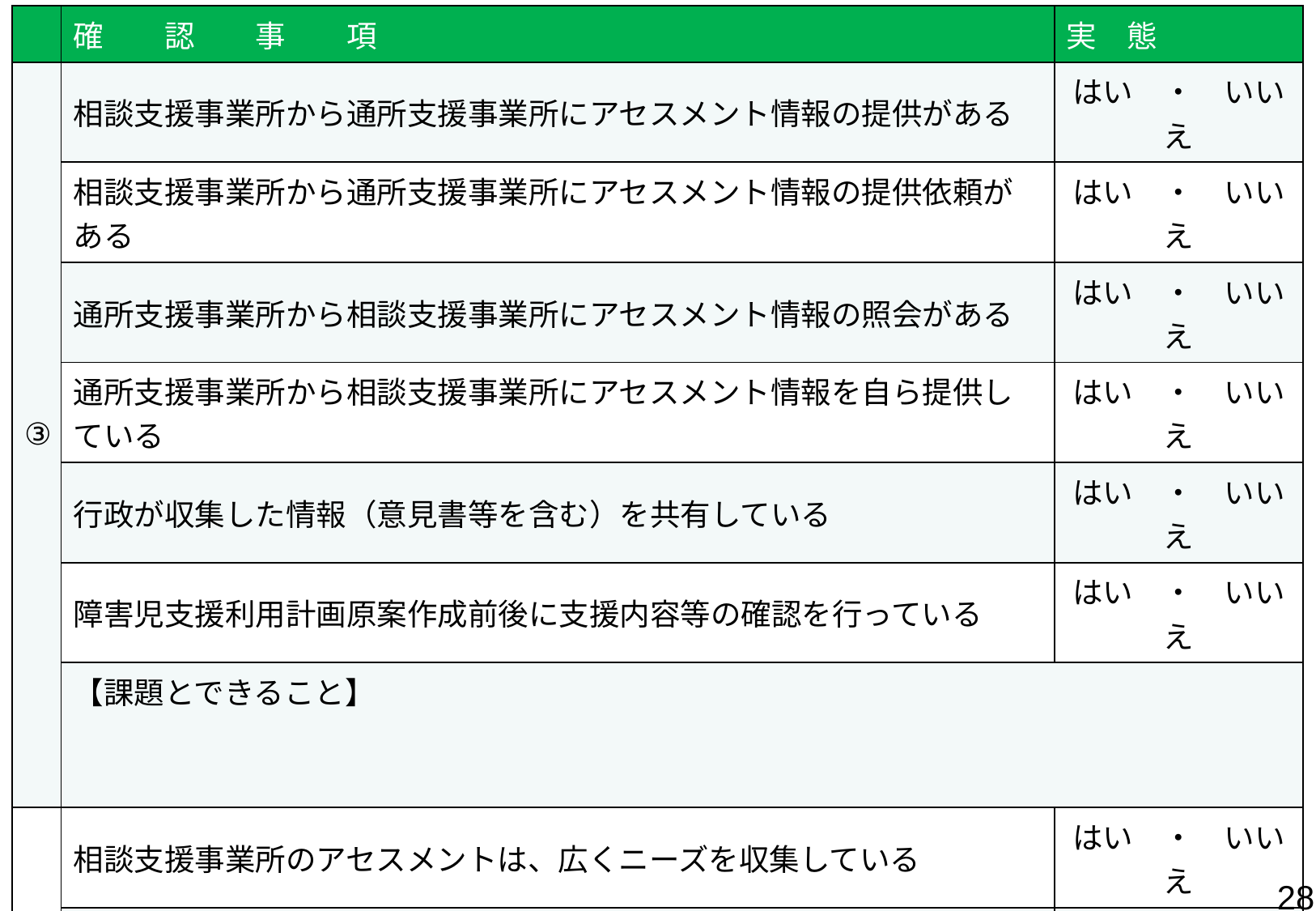

|  | 確　　認　　事　　項 | 実　態 |
| --- | --- | --- |
| ③ | 相談支援事業所から通所支援事業所にアセスメント情報の提供がある | はい　・　いいえ |
|  | 相談支援事業所から通所支援事業所にアセスメント情報の提供依頼がある | はい　・　いいえ |
|  | 通所支援事業所から相談支援事業所にアセスメント情報の照会がある | はい　・　いいえ |
|  | 通所支援事業所から相談支援事業所にアセスメント情報を自ら提供している | はい　・　いいえ |
|  | 行政が収集した情報（意見書等を含む）を共有している | はい　・　いいえ |
|  | 障害児支援利用計画原案作成前後に支援内容等の確認を行っている | はい　・　いいえ |
|  | 【課題とできること】 |  |
| ④ | 相談支援事業所のアセスメントは、広くニーズを収集している | はい　・　いいえ |
|  | 相談支援事業所のアセスメントは、発達支援の必要性を評価している | はい　・　いいえ |
|  | 通所支援事業所は、発達の視点から支援の必要性を評価している | はい　・　いいえ |
|  | 通所支援事業所は、ガイドラインの５領域を意識してアセスメントをしている | はい　・　いいえ |
|  | アセスメントは、本人の意見・意向を確認している | はい　・　いいえ |
|  | 【課題とできること】 |  |
28